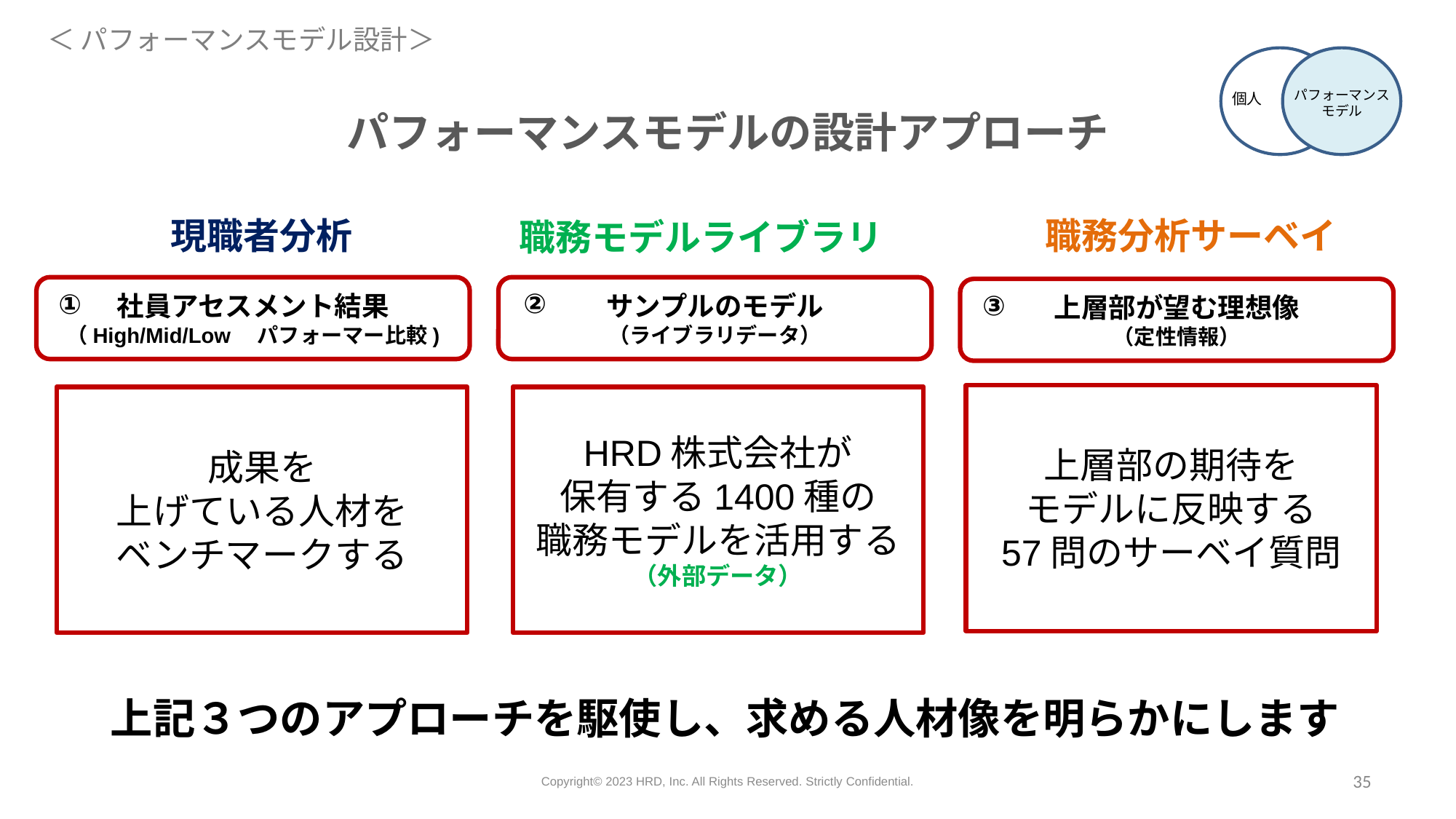

＜ パフォーマンスモデル設計＞

パフォーマンスモデル
個人

パフォーマンスモデルの設計アプローチ
現職者分析
職務分析サーベイ
職務モデルライブラリ
社員アセスメント結果
（High/Mid/Low　パフォーマー比較)
①
サンプルのモデル
（ライブラリデータ）
②
上層部が望む理想像
（定性情報）
③
上層部の期待を
モデルに反映する
57問のサーベイ質問
成果を
上げている人材を
ベンチマークする
HRD株式会社が
保有する1400種の
職務モデルを活用する
（外部データ）
上記３つのアプローチを駆使し、求める人材像を明らかにします
Copyright©️ 2023 HRD, Inc. All Rights Reserved. Strictly Confidential.
35